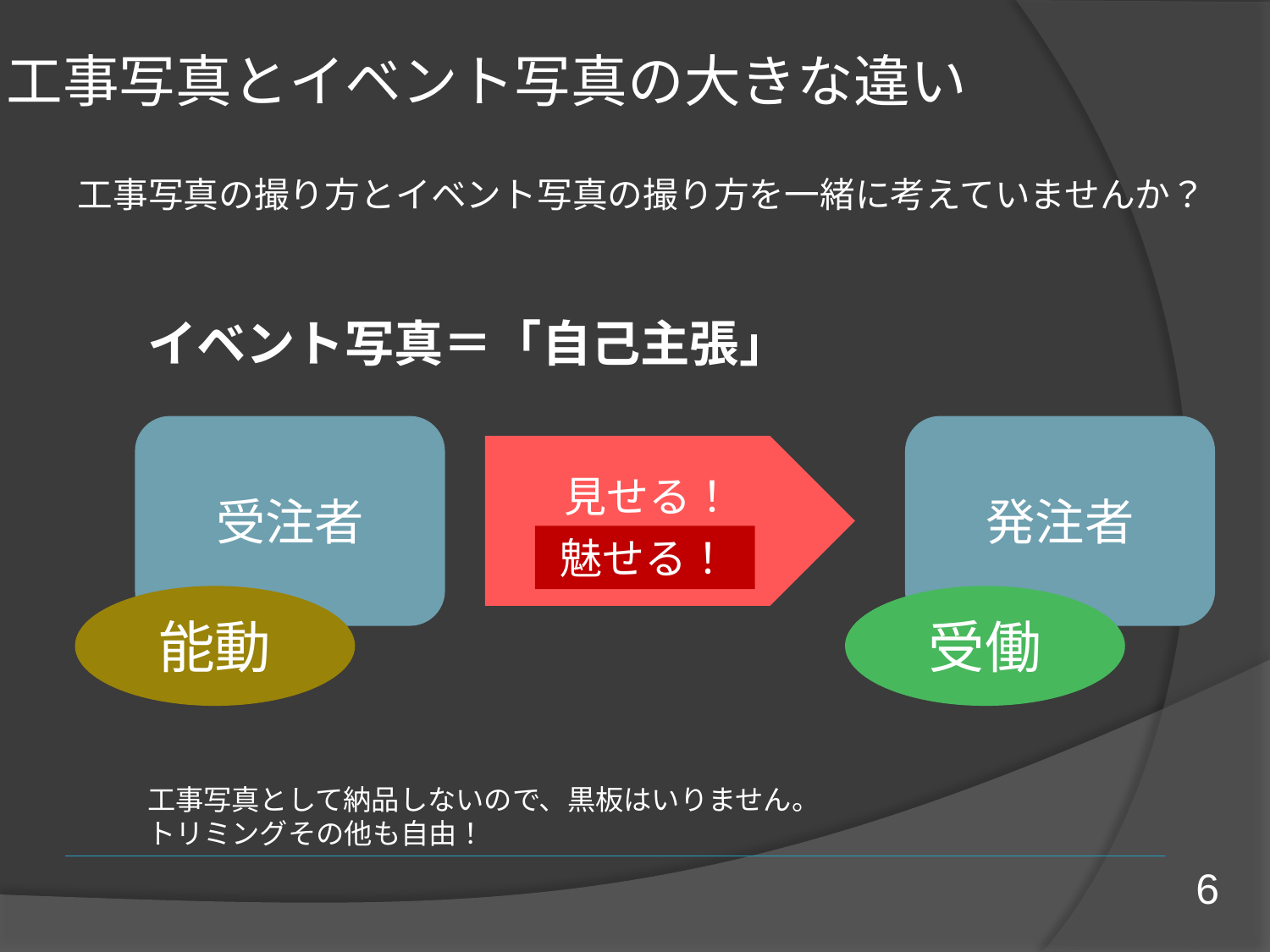

# 工事写真とイベント写真の大きな違い
工事写真の撮り方とイベント写真の撮り方を一緒に考えていませんか？
イベント写真＝「自己主張」
受注者
発注者
見せる！

魅せる！
能動
受働
工事写真として納品しないので、黒板はいりません。
トリミングその他も自由！
6